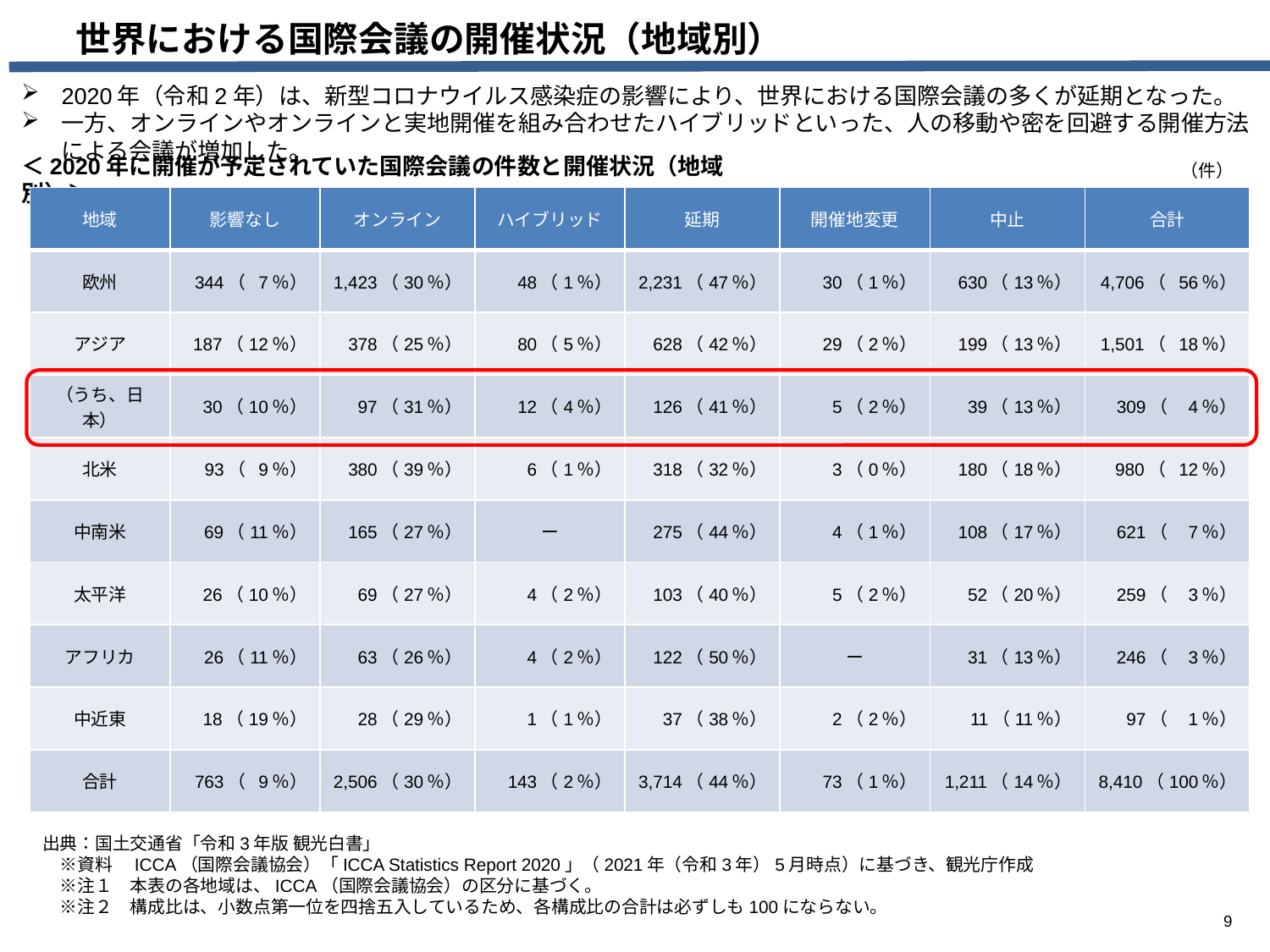

世界における国際会議の開催状況（地域別）
2020年（令和2年）は、新型コロナウイルス感染症の影響により、世界における国際会議の多くが延期となった。
一方、オンラインやオンラインと実地開催を組み合わせたハイブリッドといった、人の移動や密を回避する開催方法による会議が増加した。
＜2020年に開催が予定されていた国際会議の件数と開催状況（地域別）＞
（件）
| 地域 | 影響なし | オンライン | ハイブリッド | 延期 | 開催地変更 | 中止 | 合計 |
| --- | --- | --- | --- | --- | --- | --- | --- |
| 欧州 | 344（ 7％） | 1,423（30％） | 48（1％） | 2,231（47％） | 30（1％） | 630（13％） | 4,706（ 56％） |
| アジア | 187（12％） | 378（25％） | 80（5％） | 628（42％） | 29（2％） | 199（13％） | 1,501（ 18％） |
| （うち、日本） | 30（10％） | 97（31％） | 12（4％） | 126（41％） | 5（2％） | 39（13％） | 309（ 4％） |
| 北米 | 93（ 9％） | 380（39％） | 6（1％） | 318（32％） | 3（0％） | 180（18％） | 980（ 12％） |
| 中南米 | 69（11％） | 165（27％） | ー | 275（44％） | 4（1％） | 108（17％） | 621（ 7％） |
| 太平洋 | 26（10％） | 69（27％） | 4（2％） | 103（40％） | 5（2％） | 52（20％） | 259（ 3％） |
| アフリカ | 26（11％） | 63（26％） | 4（2％） | 122（50％） | ー | 31（13％） | 246（ 3％） |
| 中近東 | 18（19％） | 28（29％） | 1（1％） | 37（38％） | 2（2％） | 11（11％） | 97（ 1％） |
| 合計 | 763（ 9％） | 2,506（30％） | 143（2％） | 3,714（44％） | 73（1％） | 1,211（14％） | 8,410（100％） |

出典：国土交通省「令和3年版 観光白書」
　※資料　ICCA（国際会議協会）「ICCA Statistics Report 2020」（2021年（令和3年）5月時点）に基づき、観光庁作成
　※注１　本表の各地域は、ICCA（国際会議協会）の区分に基づく。
　※注２　構成比は、小数点第一位を四捨五入しているため、各構成比の合計は必ずしも100にならない。
9